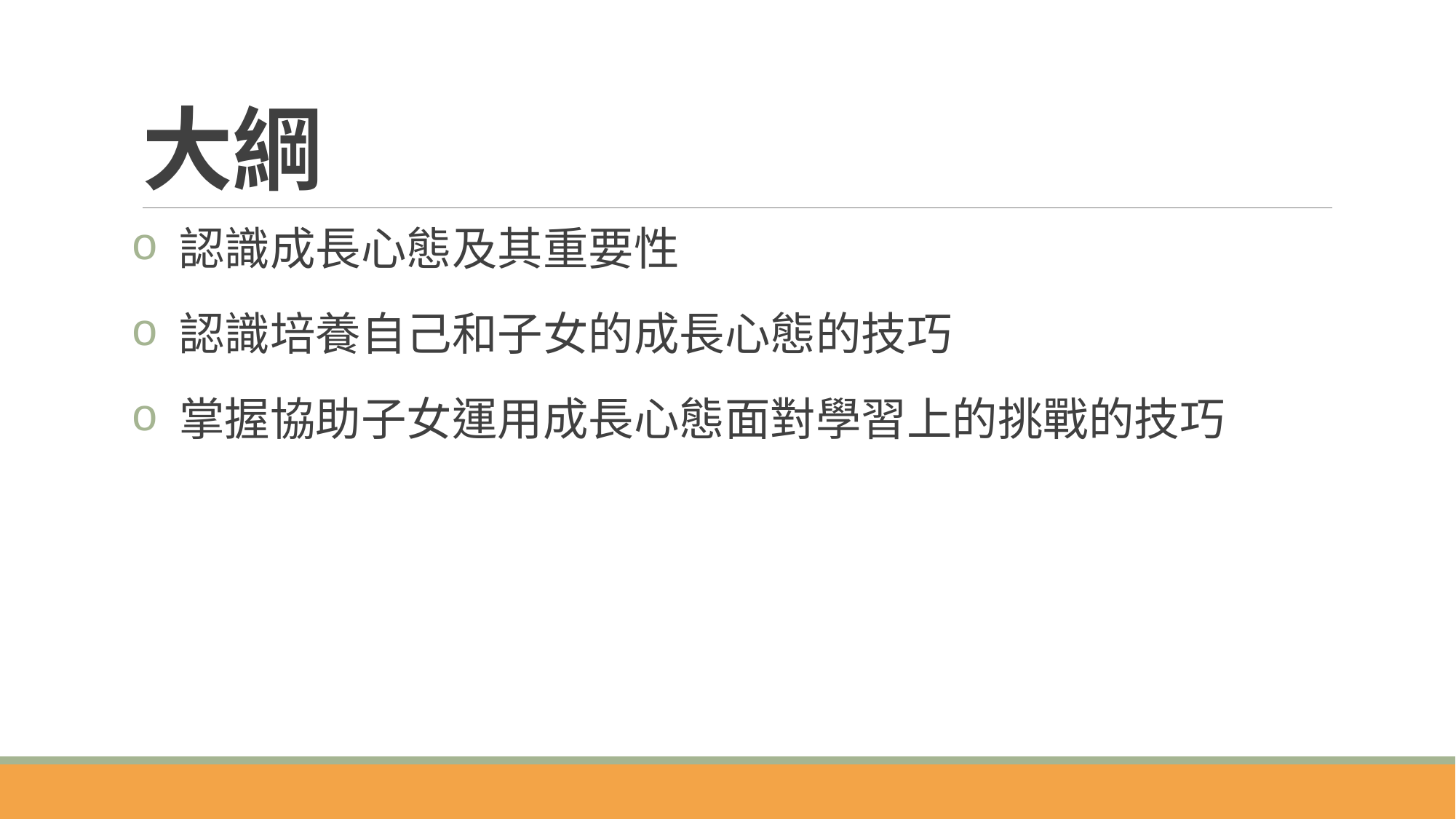

# 大綱
 認識成長心態及其重要性
 認識培養自己和子女的成長心態的技巧
 掌握協助子女運用成長心態面對學習上的挑戰的技巧